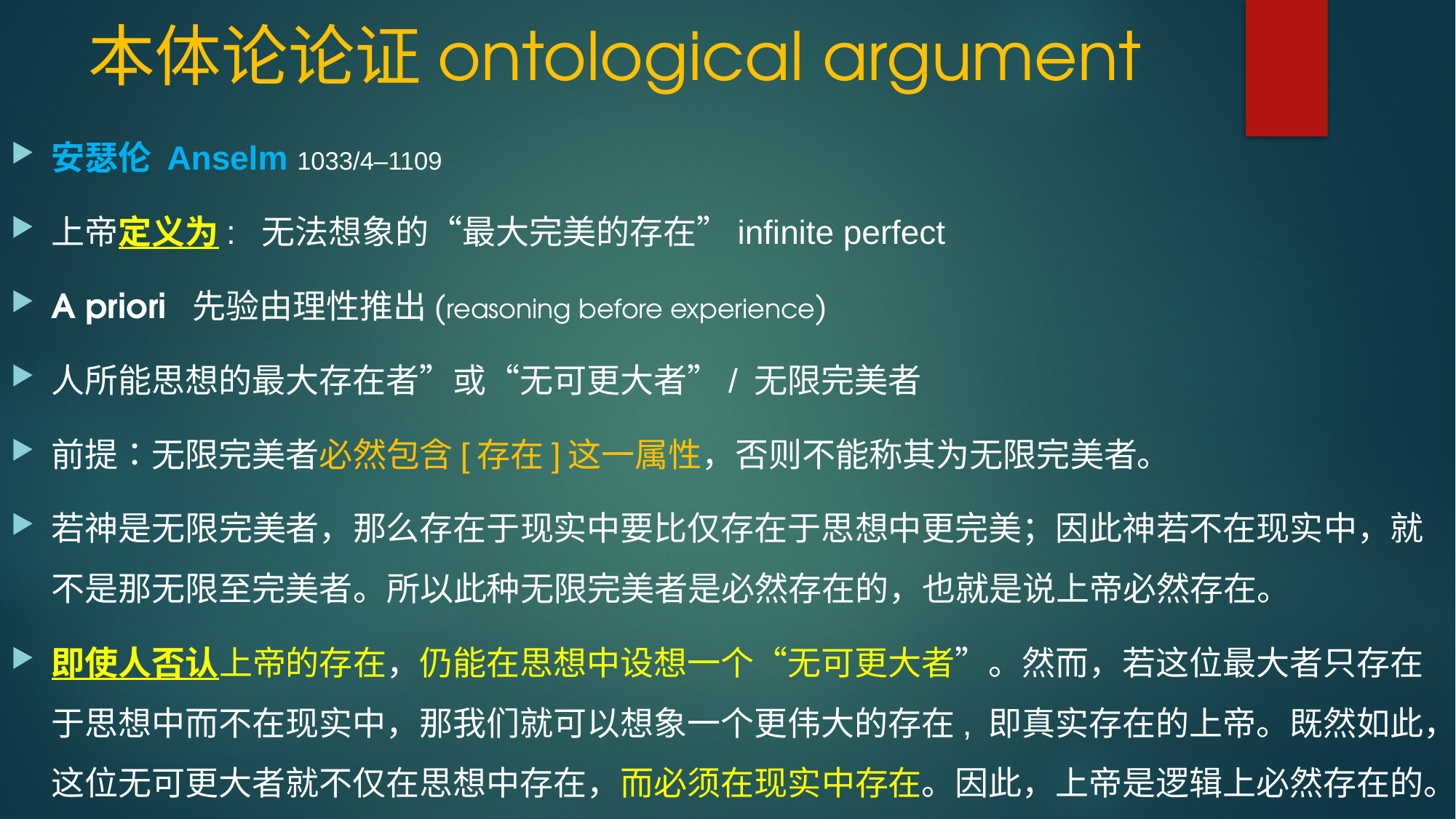

# 本体论论证ontological argument
安瑟伦 Anselm 1033/4–1109
上帝定义为:  无法想象的“最大完美的存在”infinite perfect
A priori  先验由理性推出(reasoning before experience)
人所能思想的最大存在者”或“无可更大者”/ 无限完美者
前提：无限完美者必然包含[存在]这一属性，否则不能称其为无限完美者。
若神是无限完美者，那么存在于现实中要比仅存在于思想中更完美；因此神若不在现实中，就不是那无限至完美者。所以此种无限完美者是必然存在的，也就是说上帝必然存在。
即使人否认上帝的存在，仍能在思想中设想一个“无可更大者”。然而，若这位最大者只存在于思想中而不在现实中，那我们就可以想象一个更伟大的存在, 即真实存在的上帝。既然如此，这位无可更大者就不仅在思想中存在，而必须在现实中存在。因此，上帝是逻辑上必然存在的。